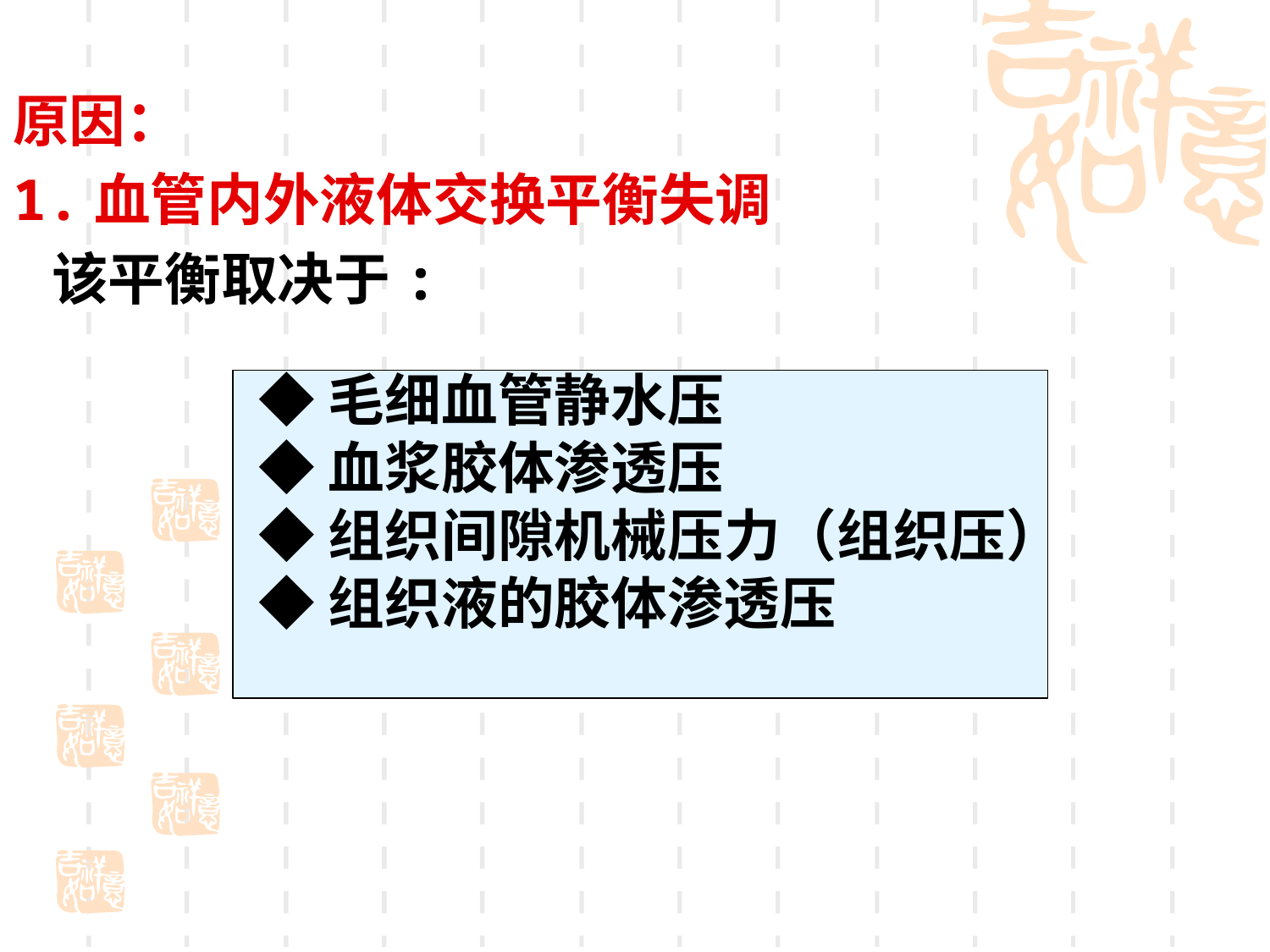

原因：
1.血管内外液体交换平衡失调
  该平衡取决于:

#
 ◆毛细血管静水压
 ◆血浆胶体渗透压
 ◆组织间隙机械压力（组织压）
 ◆组织液的胶体渗透压